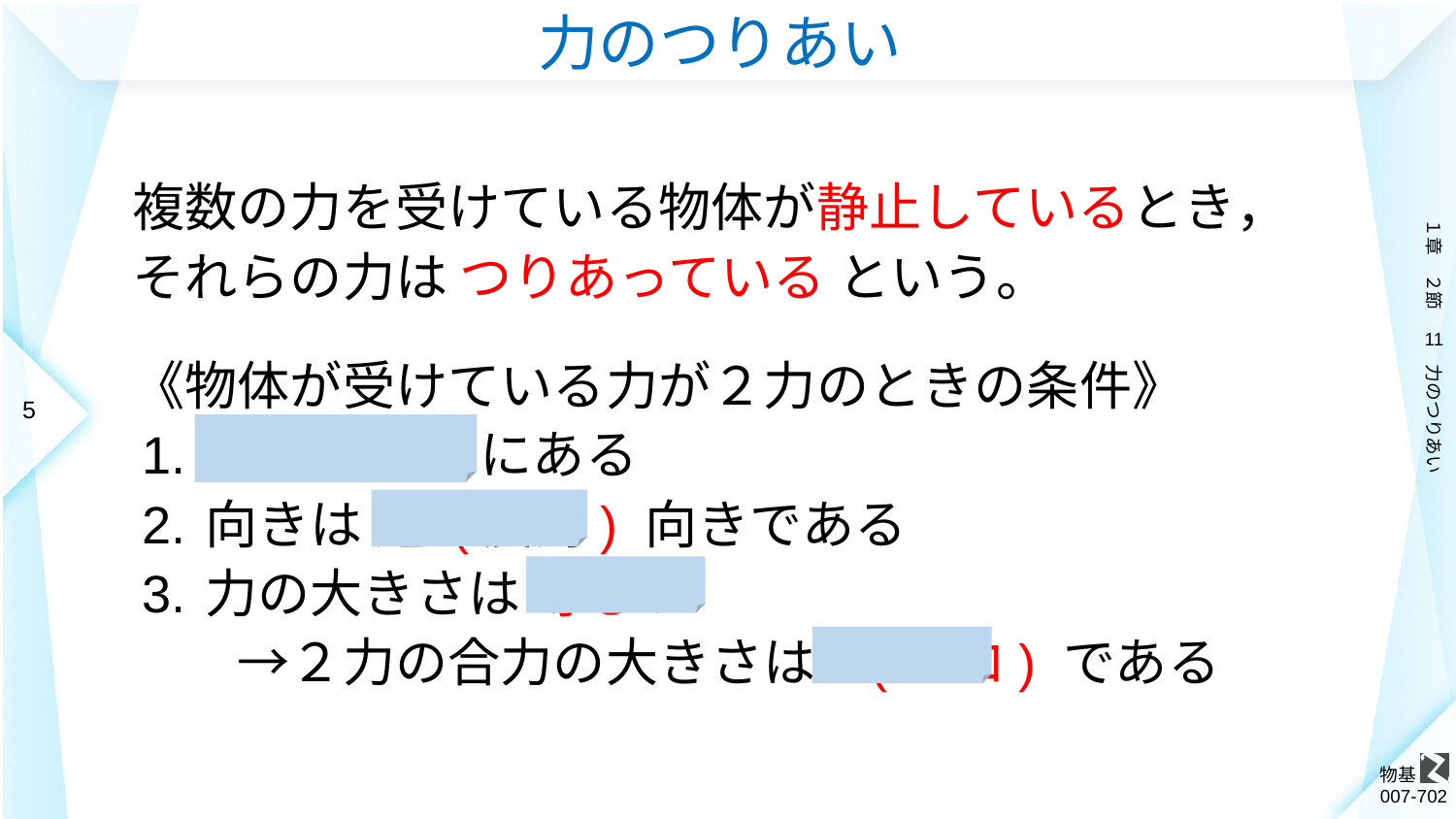

# 力のつりあい
複数の力を受けている物体が静止しているとき，
それらの力は つりあっている という。
《物体が受けている力が２力のときの条件》
同一直線上 にある
向きは 逆 (反対) 向きである
力の大きさは 等しい
　　→２力の合力の大きさは 0(ゼロ) である